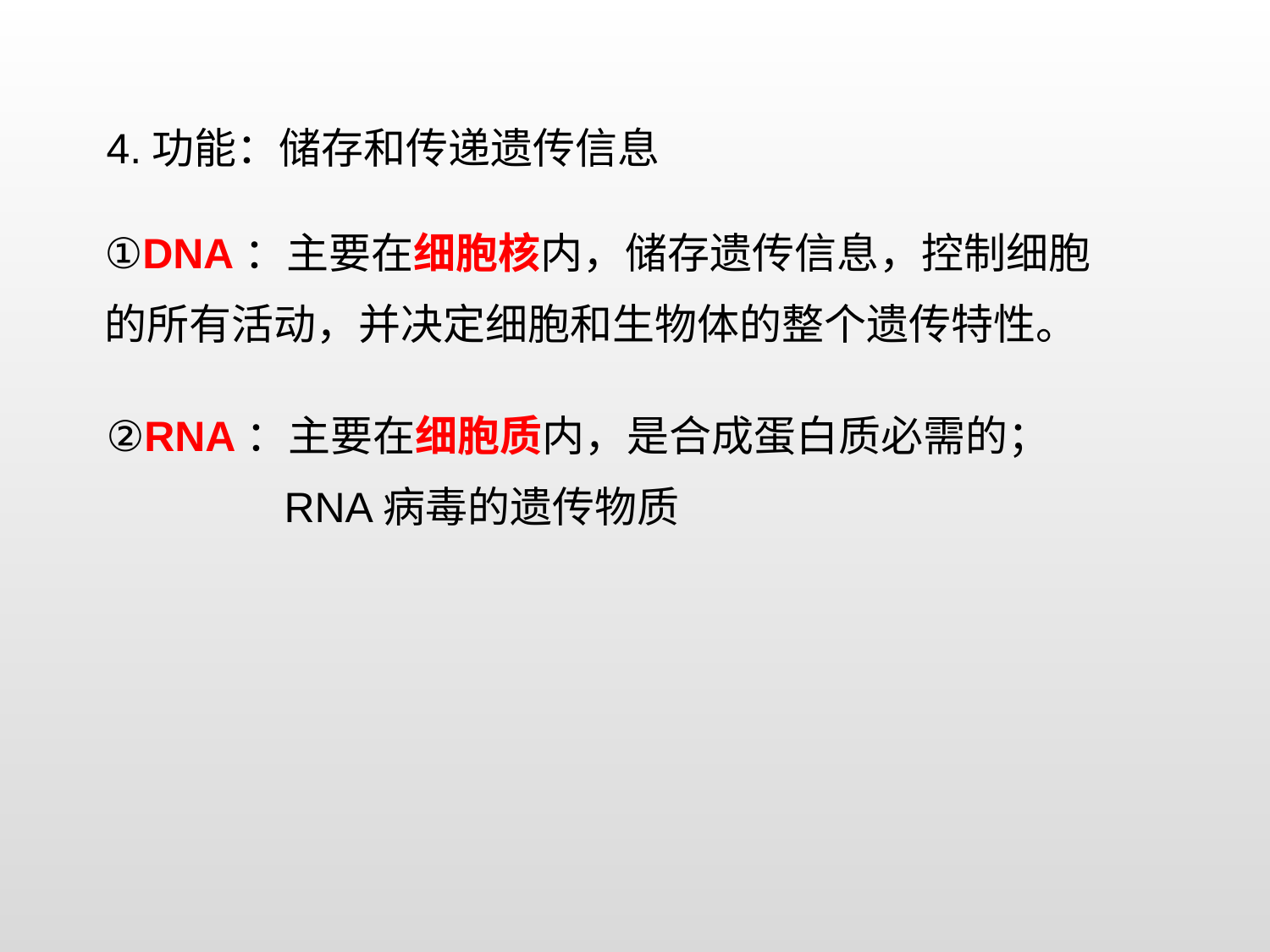

4.功能：储存和传递遗传信息
①DNA：主要在细胞核内，储存遗传信息，控制细胞的所有活动，并决定细胞和生物体的整个遗传特性。
②RNA：主要在细胞质内，是合成蛋白质必需的；
               RNA病毒的遗传物质